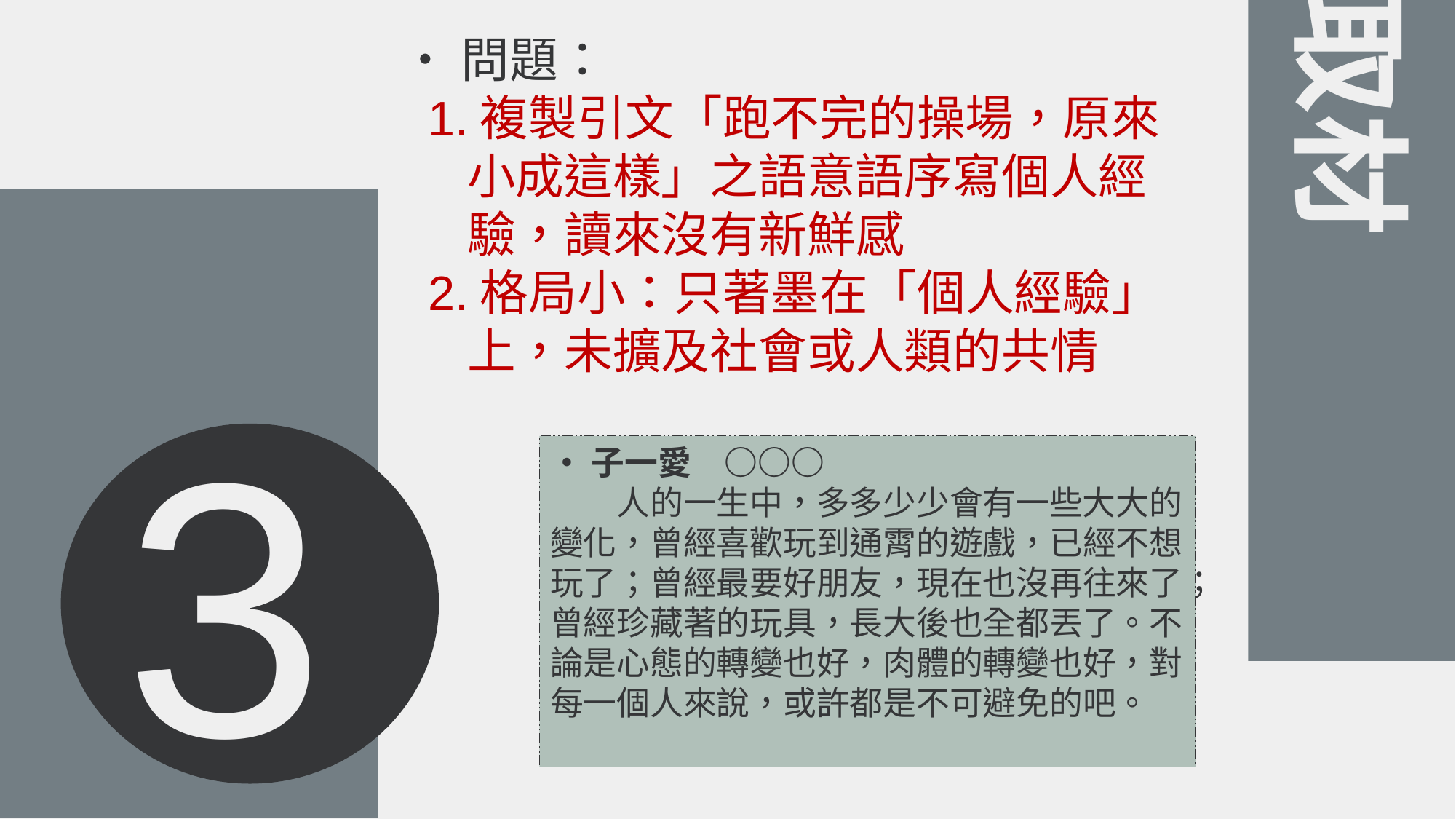

‧問題：
  1.複製引文「跑不完的操場，原來
     小成這樣」之語意語序寫個人經
     驗，讀來沒有新鮮感
  2.格局小：只著墨在「個人經驗」
     上，未擴及社會或人類的共情
# 取材
3
‧子一愛　○○○
　　人的一生中，多多少少會有一些大大的變化，曾經喜歡玩到通霄的遊戲，已經不想玩了；曾經最要好朋友，現在也沒再往來了；曾經珍藏著的玩具，長大後也全都丟了。不論是心態的轉變也好，肉體的轉變也好，對每一個人來說，或許都是不可避免的吧。